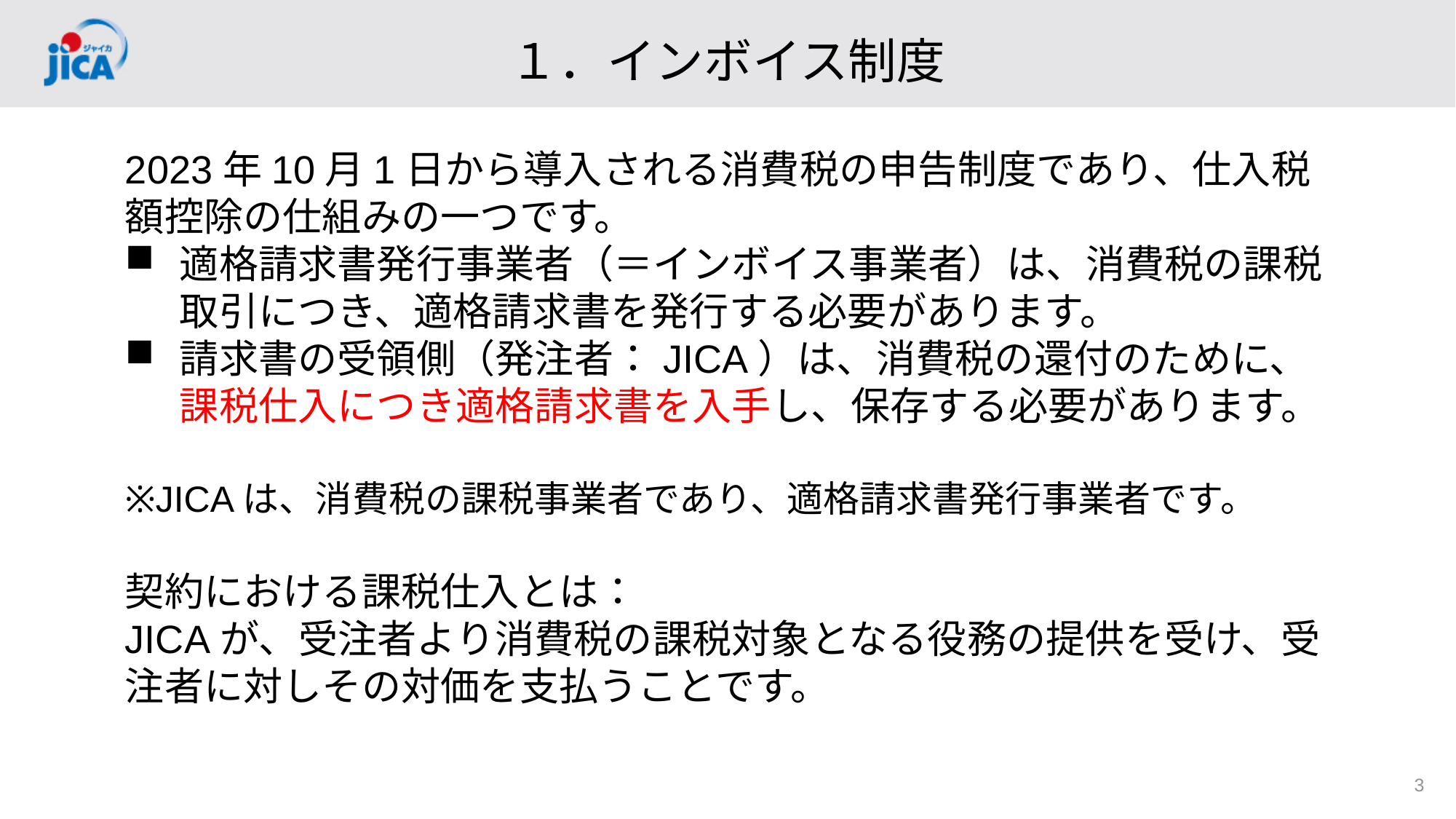

# １．インボイス制度
2023年10月1日から導入される消費税の申告制度であり、仕入税額控除の仕組みの一つです。
適格請求書発行事業者（＝インボイス事業者）は、消費税の課税取引につき、適格請求書を発行する必要があります。
請求書の受領側（発注者：JICA）は、消費税の還付のために、課税仕入につき適格請求書を入手し、保存する必要があります。

※JICAは、消費税の課税事業者であり、適格請求書発行事業者です。

契約における課税仕入とは：
JICAが、受注者より消費税の課税対象となる役務の提供を受け、受注者に対しその対価を支払うことです。
3